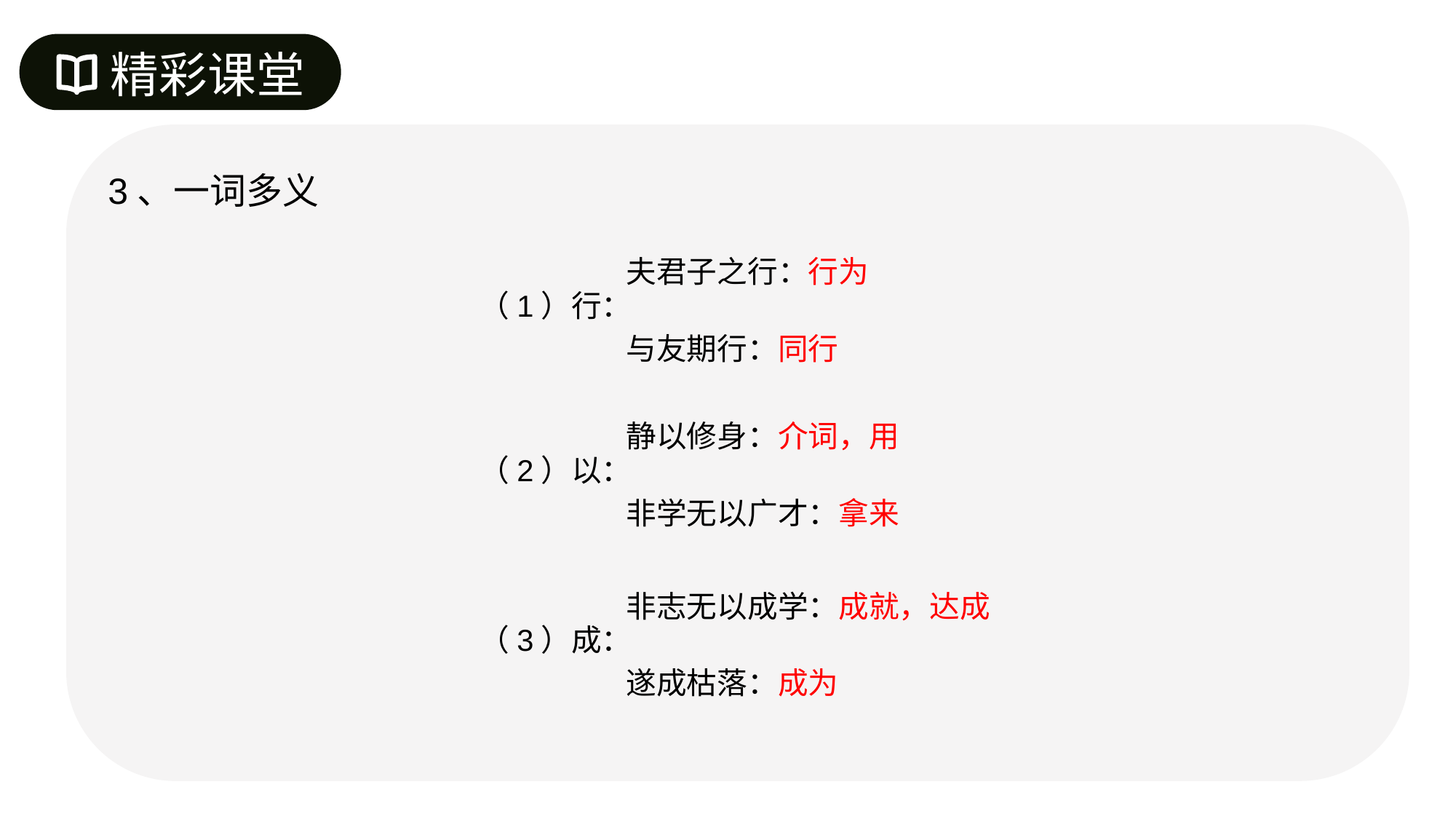

精彩课堂

3、一词多义
夫君子之行：行为
与友期行：同行
（1）行：
静以修身：介词，用
非学无以广才：拿来
（2）以：
非志无以成学：成就，达成
遂成枯落：成为
（3）成：